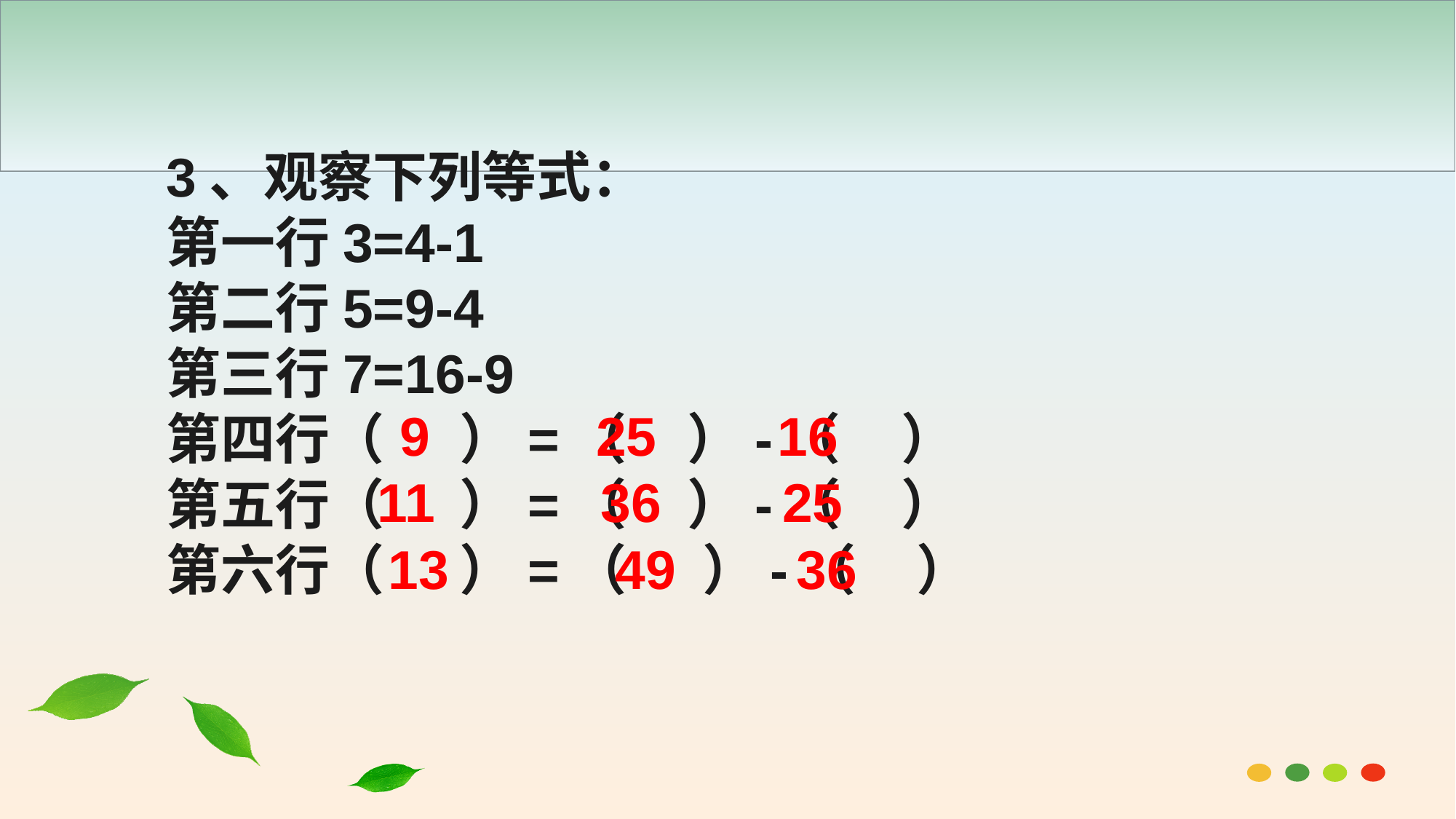

3、观察下列等式：
第一行3=4-1
第二行5=9-4
第三行7=16-9
第四行（     ）=（    ）-（    ）
第五行（     ）=（    ）-（    ）
第六行（     ）=（     ）-（    ）
9           25        16
11           36        25
13           49        36